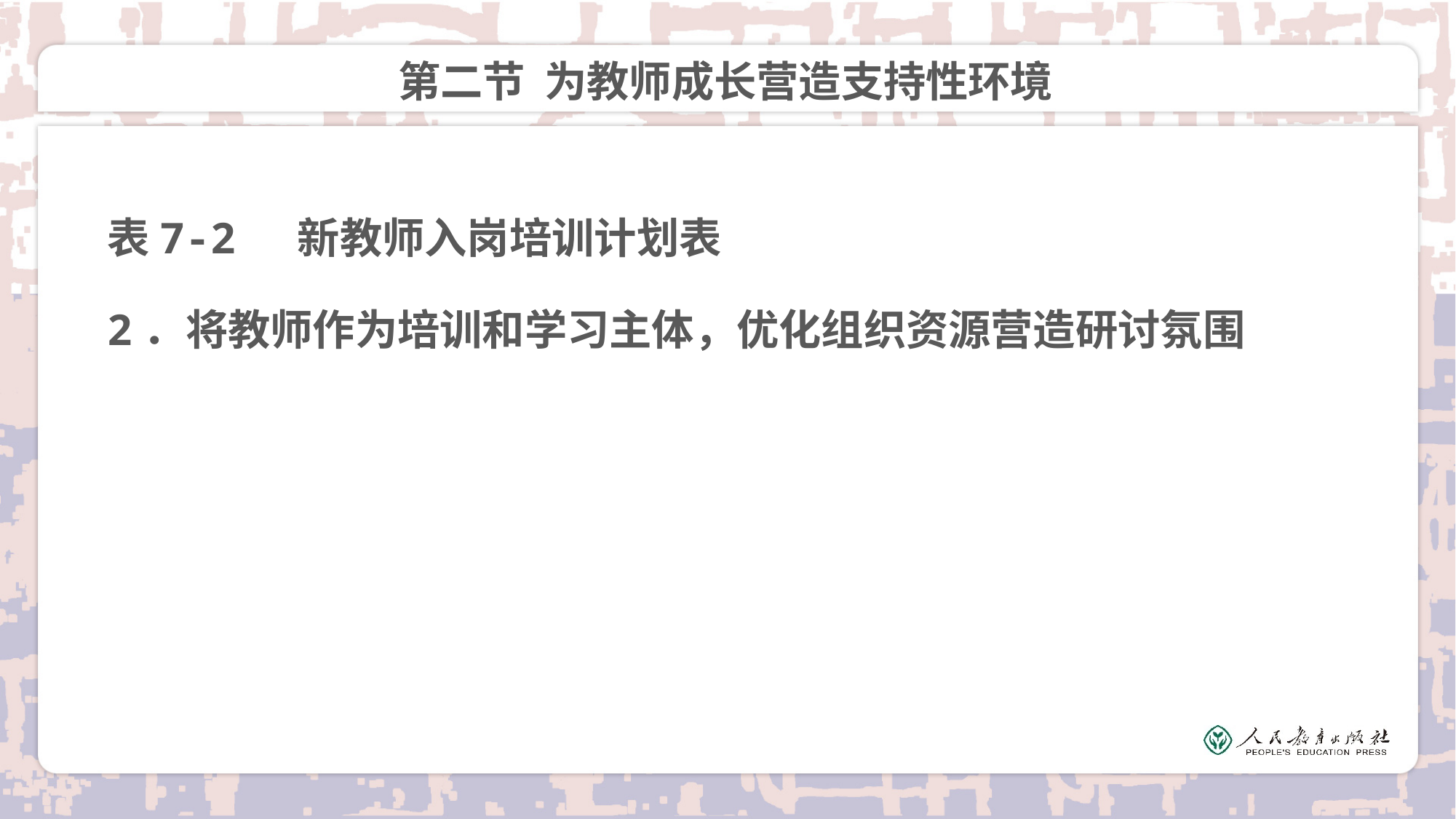

# 第二节  为教师成长营造支持性环境
表7-2  新教师入岗培训计划表
2．将教师作为培训和学习主体，优化组织资源营造研讨氛围